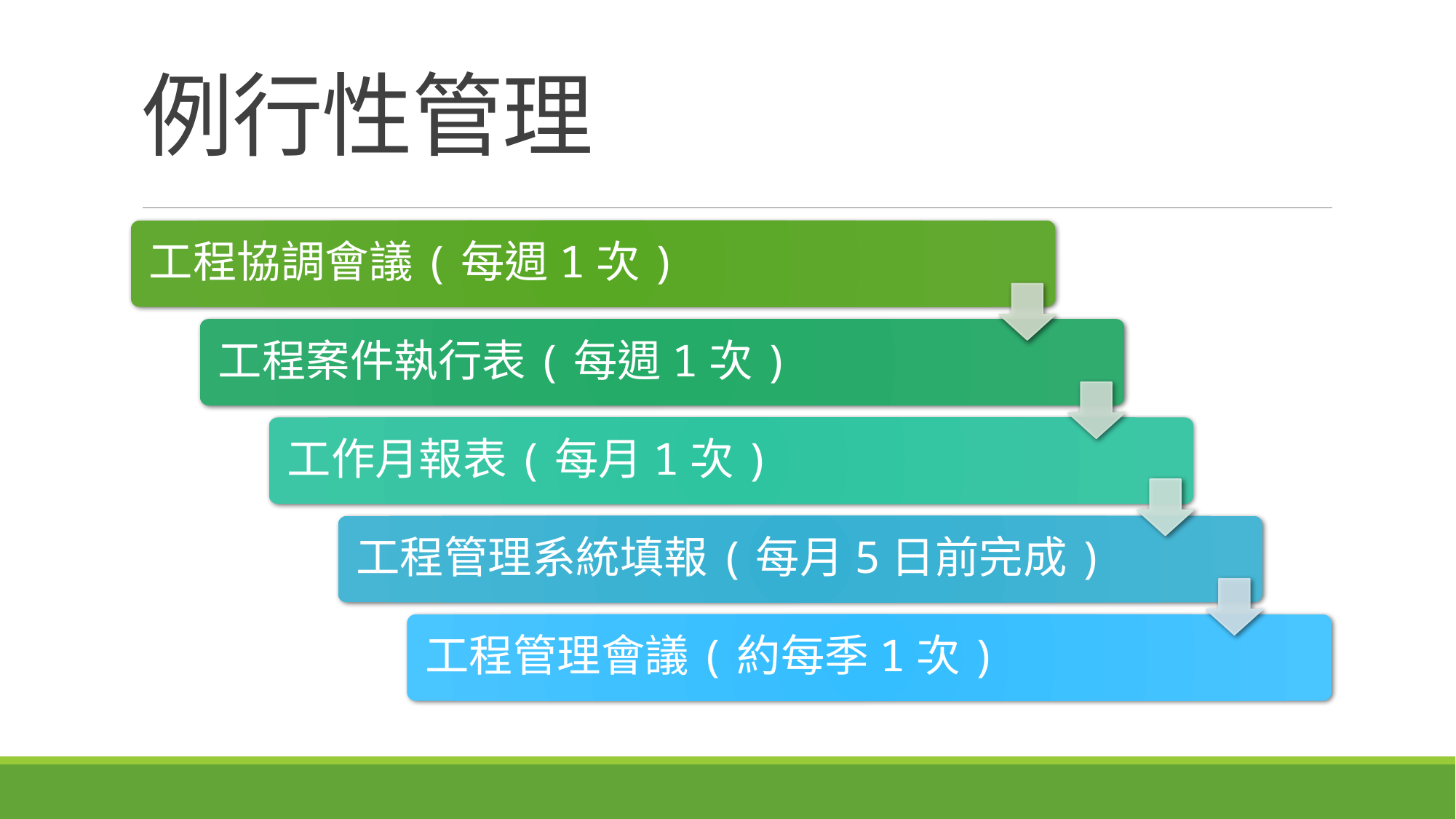

# 例行性管理
工程協調會議(每週1次)
工程案件執行表(每週1次)
工作月報表(每月1次)
工程管理系統填報(每月5日前完成)
工程管理會議(約每季1次)